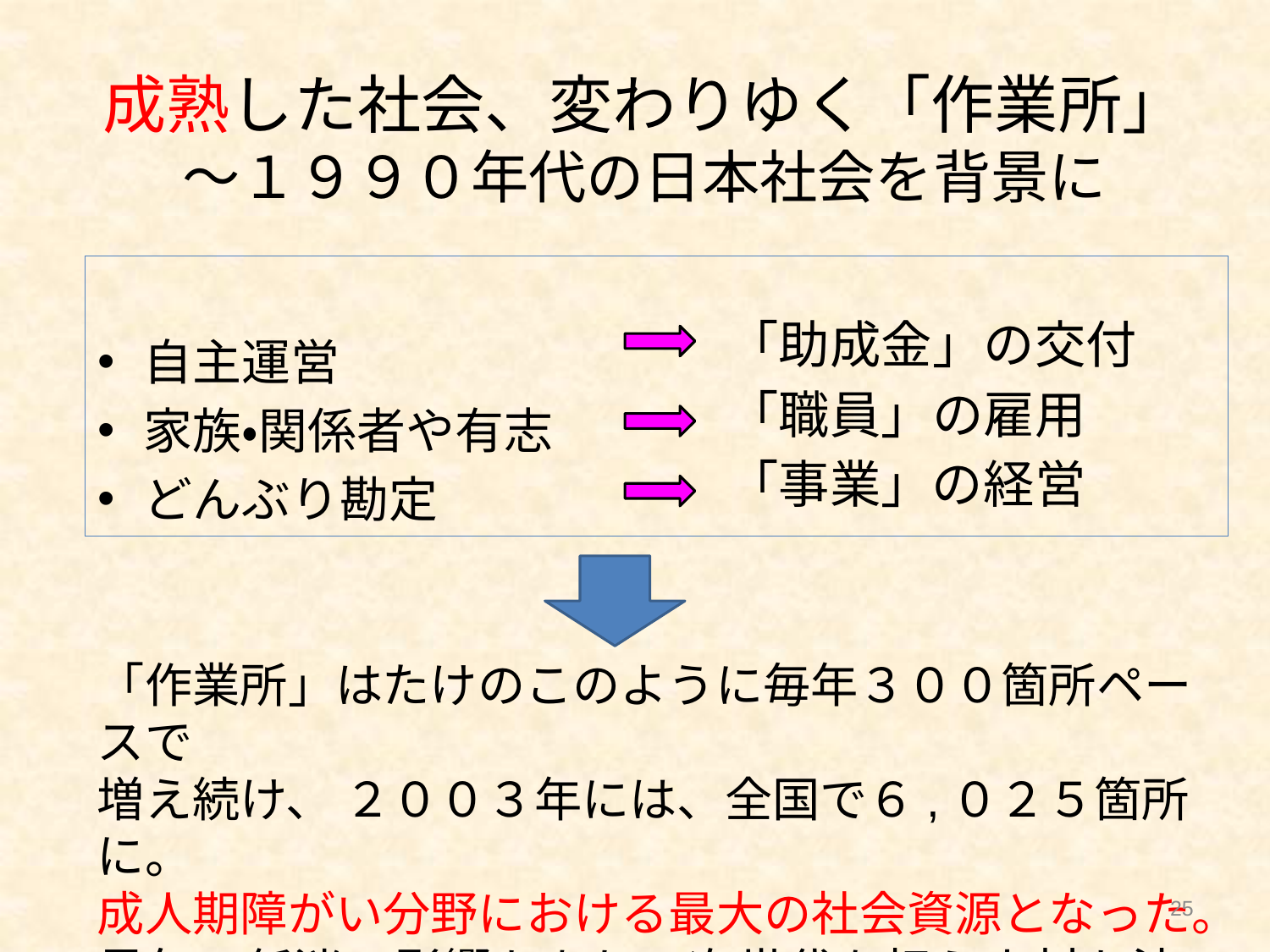

# 成熟した社会、変わりゆく「作業所」 ～１９９０年代の日本社会を背景に

自主運営
家族・関係者や有志
どんぶり勘定

「助成金」の交付

「職員」の雇用

「事業」の経営

「作業所」はたけのこのように毎年３００箇所ペースで
増え続け、 ２００３年には、全国で６,０２５箇所に。
成人期障がい分野における最大の社会資源となった。
景気の低迷の影響もあり、次世代を担う人材も流入。

25